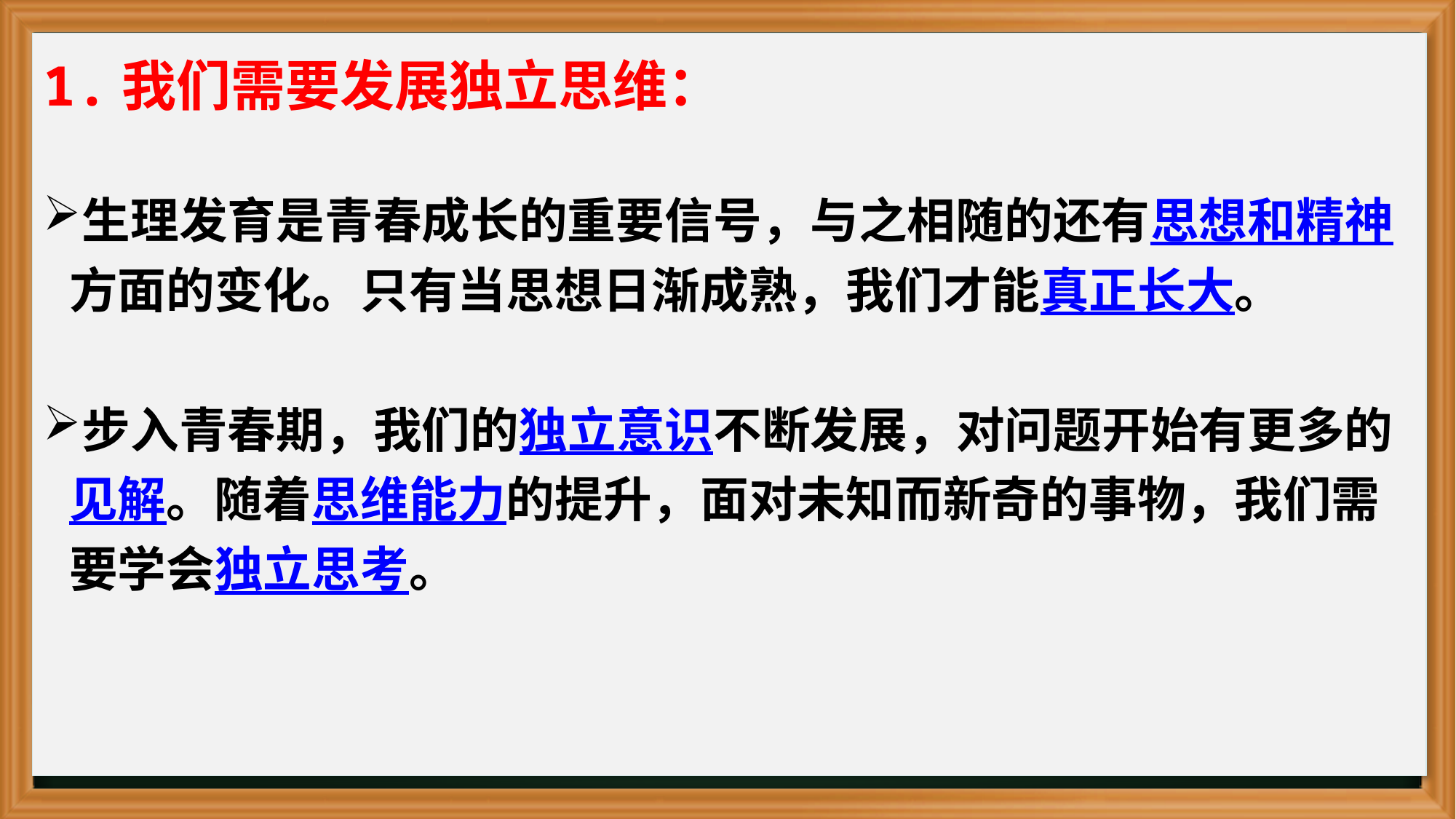

1.我们需要发展独立思维：

生理发育是青春成长的重要信号，与之相随的还有思想和精神方面的变化。只有当思想日渐成熟，我们才能真正长大。

步入青春期，我们的独立意识不断发展，对问题开始有更多的见解。随着思维能力的提升，面对未知而新奇的事物，我们需要学会独立思考。